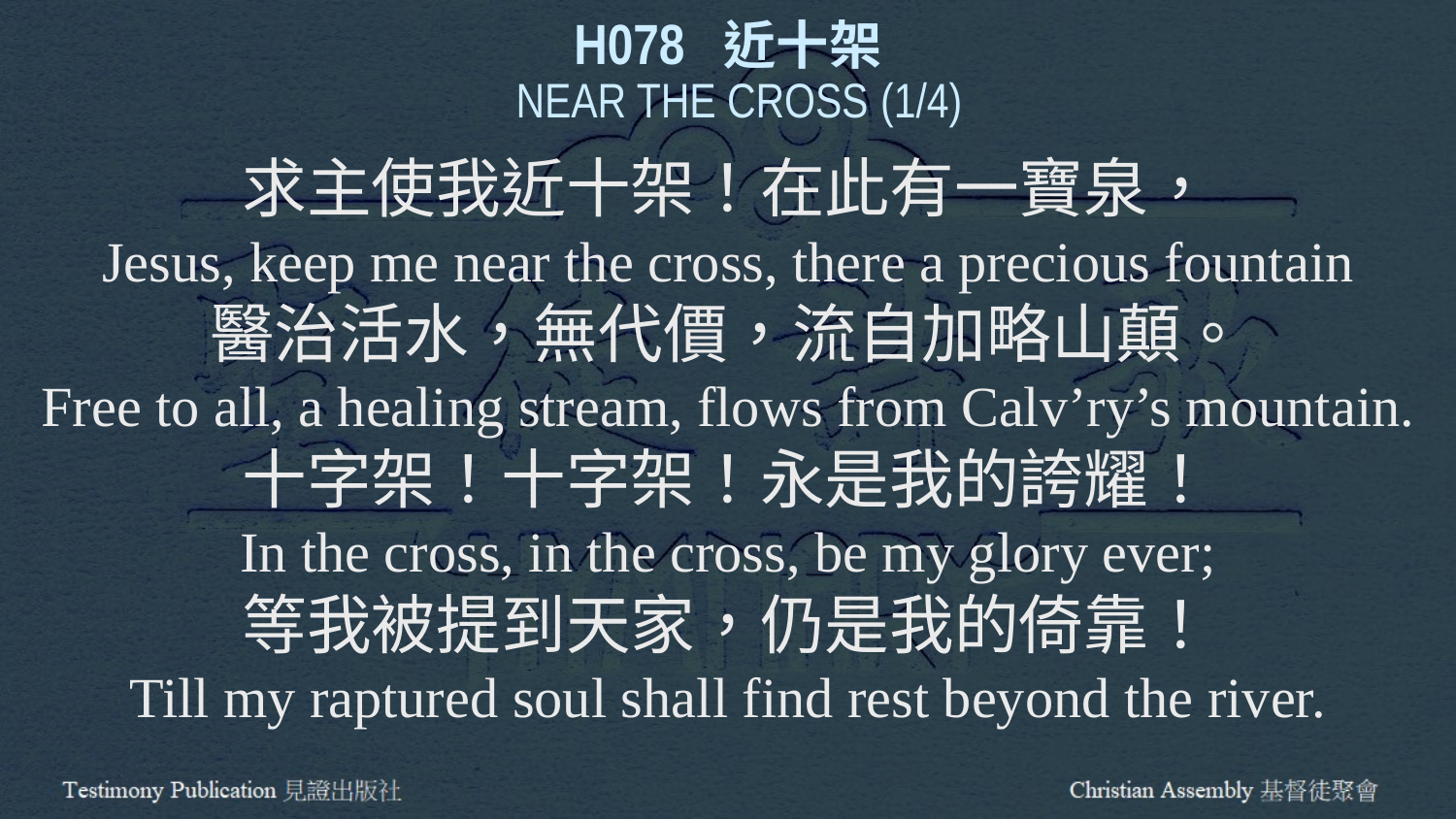

H078  近十架
 NEAR THE CROSS (1/4)
求主使我近十架！在此有一寶泉，
Jesus, keep me near the cross, there a precious fountain
醫治活水，無代價，流自加略山顛。
Free to all, a healing stream, flows from Calv’ry’s mountain.
十字架！十字架！永是我的誇耀！
In the cross, in the cross, be my glory ever;
等我被提到天家，仍是我的倚靠！
Till my raptured soul shall find rest beyond the river.